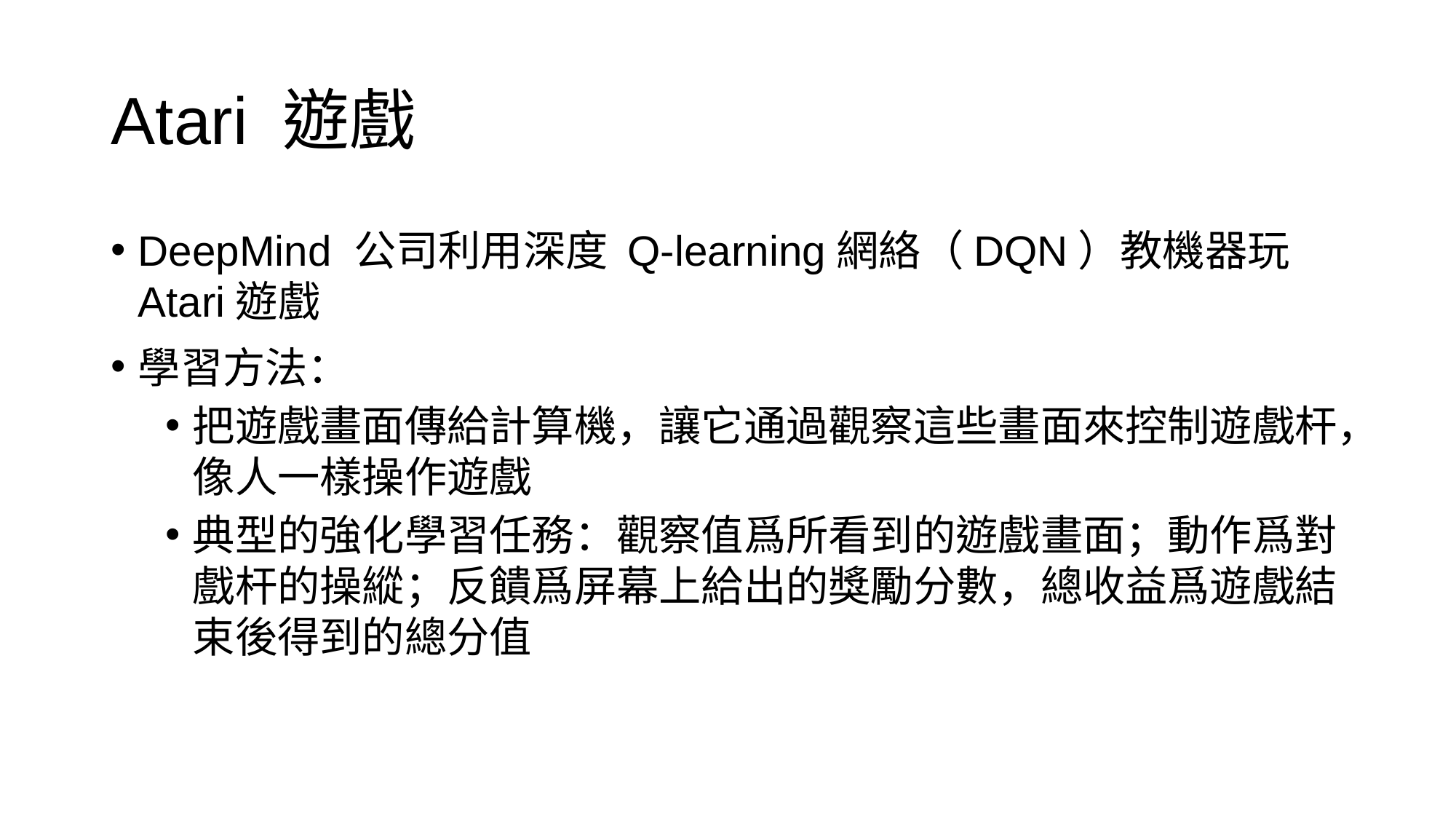

# Atari 遊戲
DeepMind 公司利用深度 Q-learning網絡（DQN）教機器玩Atari遊戲
學習方法：
把遊戲畫面傳給計算機，讓它通過觀察這些畫面來控制遊戲杆，像人一樣操作遊戲
典型的強化學習任務：觀察值爲所看到的遊戲畫面；動作爲對戲杆的操縱；反饋爲屏幕上給出的獎勵分數，總收益爲遊戲結束後得到的總分值